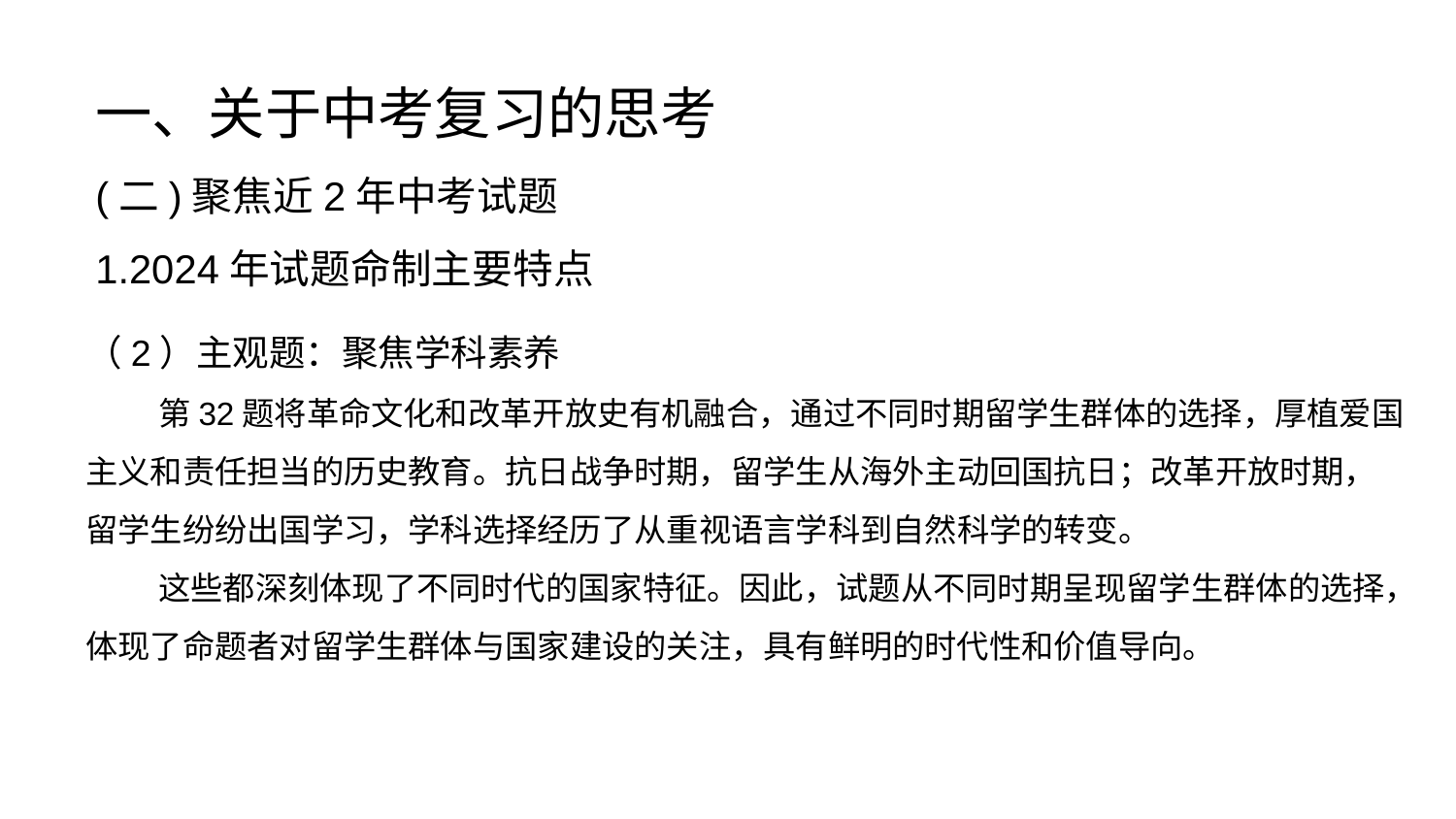

一、关于中考复习的思考
(二)聚焦近2年中考试题
1.2024年试题命制主要特点
（2）主观题：聚焦学科素养
第32题将革命文化和改革开放史有机融合，通过不同时期留学生群体的选择，厚植爱国主义和责任担当的历史教育。抗日战争时期，留学生从海外主动回国抗日；改革开放时期，留学生纷纷出国学习，学科选择经历了从重视语言学科到自然科学的转变。
这些都深刻体现了不同时代的国家特征。因此，试题从不同时期呈现留学生群体的选择，体现了命题者对留学生群体与国家建设的关注，具有鲜明的时代性和价值导向。